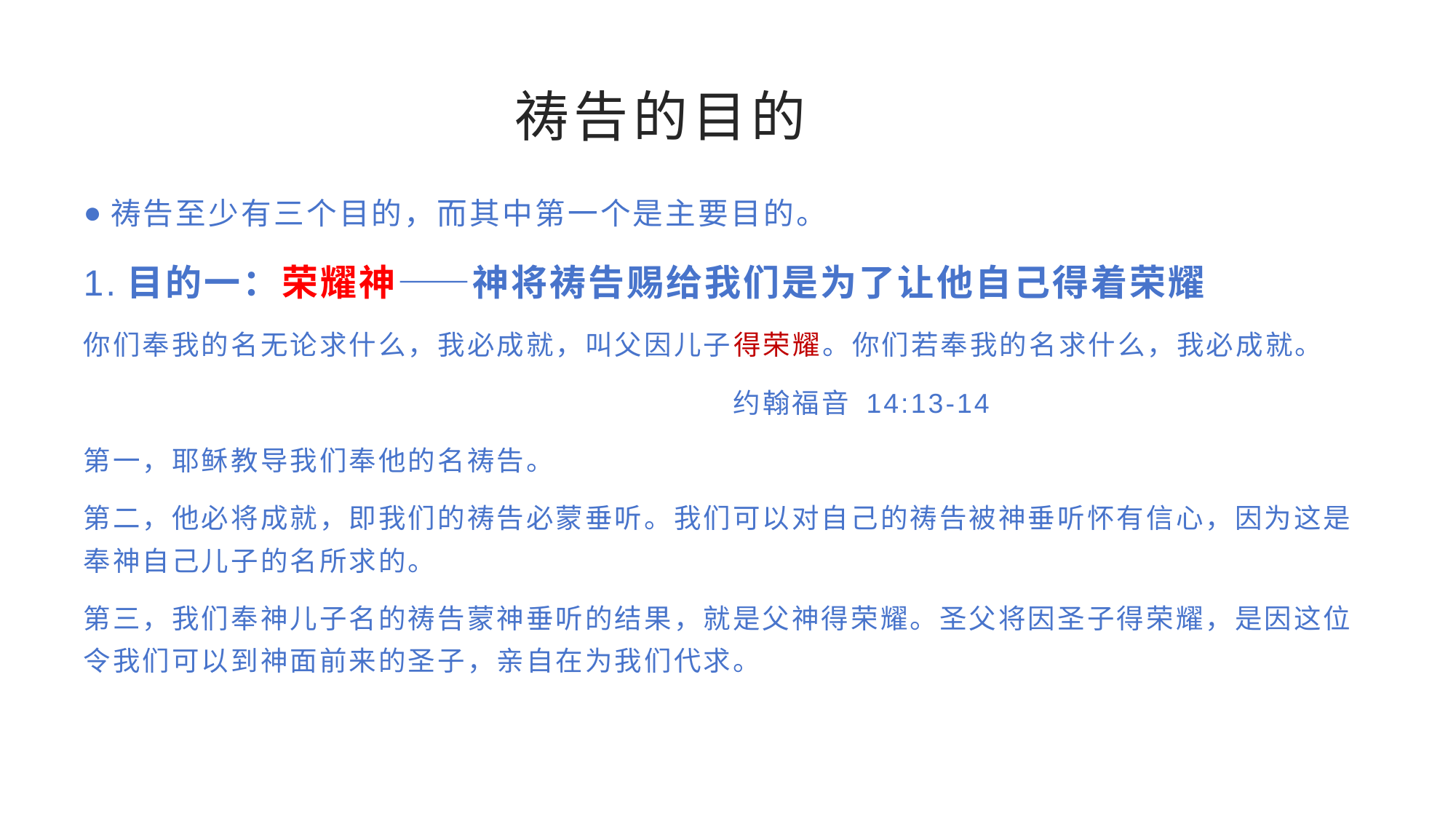

# 祷告的目的
祷告至少有三个目的，而其中第一个是主要目的。
1.目的一：荣耀神——神将祷告赐给我们是为了让他自己得着荣耀
你们奉我的名无论求什么，我必成就，叫父因儿子得荣耀。你们若奉我的名求什么，我必成就。
                                                                            约翰福音 14:13-14
第一，耶稣教导我们奉他的名祷告。
第二，他必将成就，即我们的祷告必蒙垂听。我们可以对自己的祷告被神垂听怀有信心，因为这是奉神自己儿子的名所求的。
第三，我们奉神儿子名的祷告蒙神垂听的结果，就是父神得荣耀。圣父将因圣子得荣耀，是因这位令我们可以到神面前来的圣子，亲自在为我们代求。